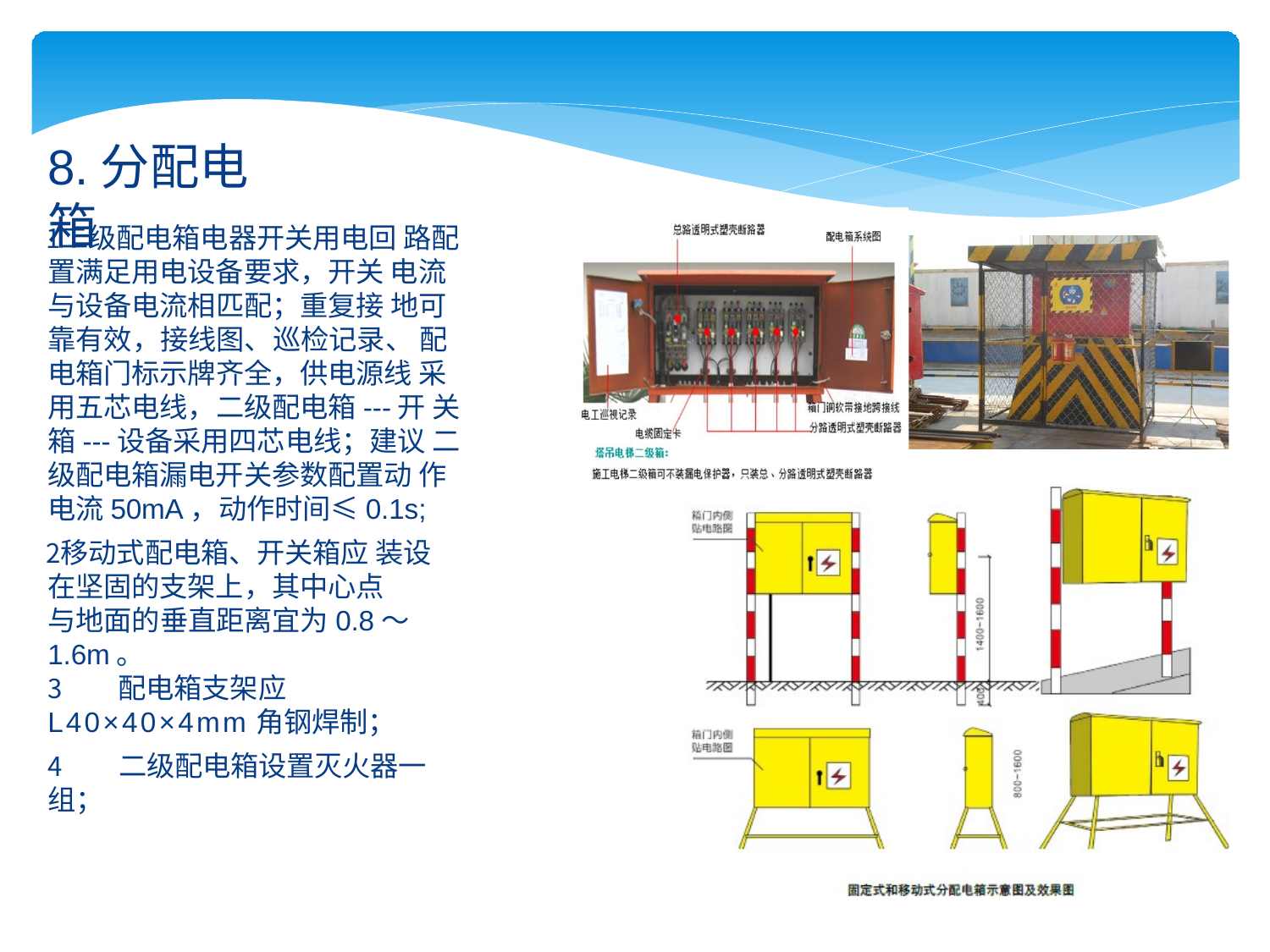

# 8.分配电箱

二级配电箱电器开关用电回 路配置满足用电设备要求，开关 电流与设备电流相匹配；重复接 地可靠有效，接线图、巡检记录、 配电箱门标示牌齐全，供电源线 采用五芯电线，二级配电箱---开 关箱---设备采用四芯电线；建议 二级配电箱漏电开关参数配置动 作电流50mA，动作时间≤0.1s;
移动式配电箱、开关箱应 装设在坚固的支架上，其中心点
与地面的垂直距离宜为0.8～1.6m。
配电箱支架应
L40×40×4mm角钢焊制；
二级配电箱设置灭火器一
组；